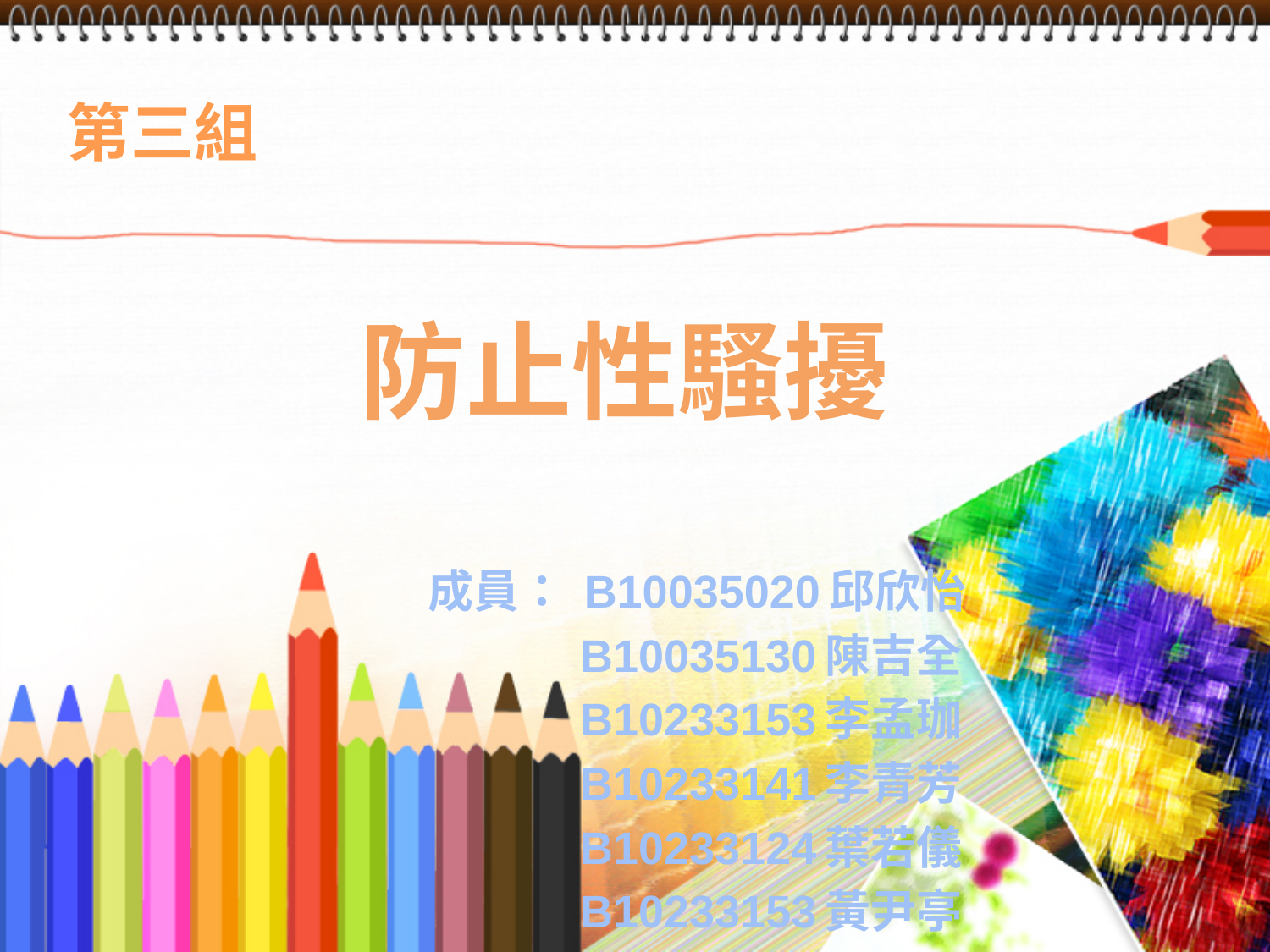

第三組
# 防止性騷擾
成員： B10035020邱欣怡
            B10035130陳吉全
            B10233153李孟珈
            B10233141李青芳
            B10233124葉若儀
            B10233153黃尹亭